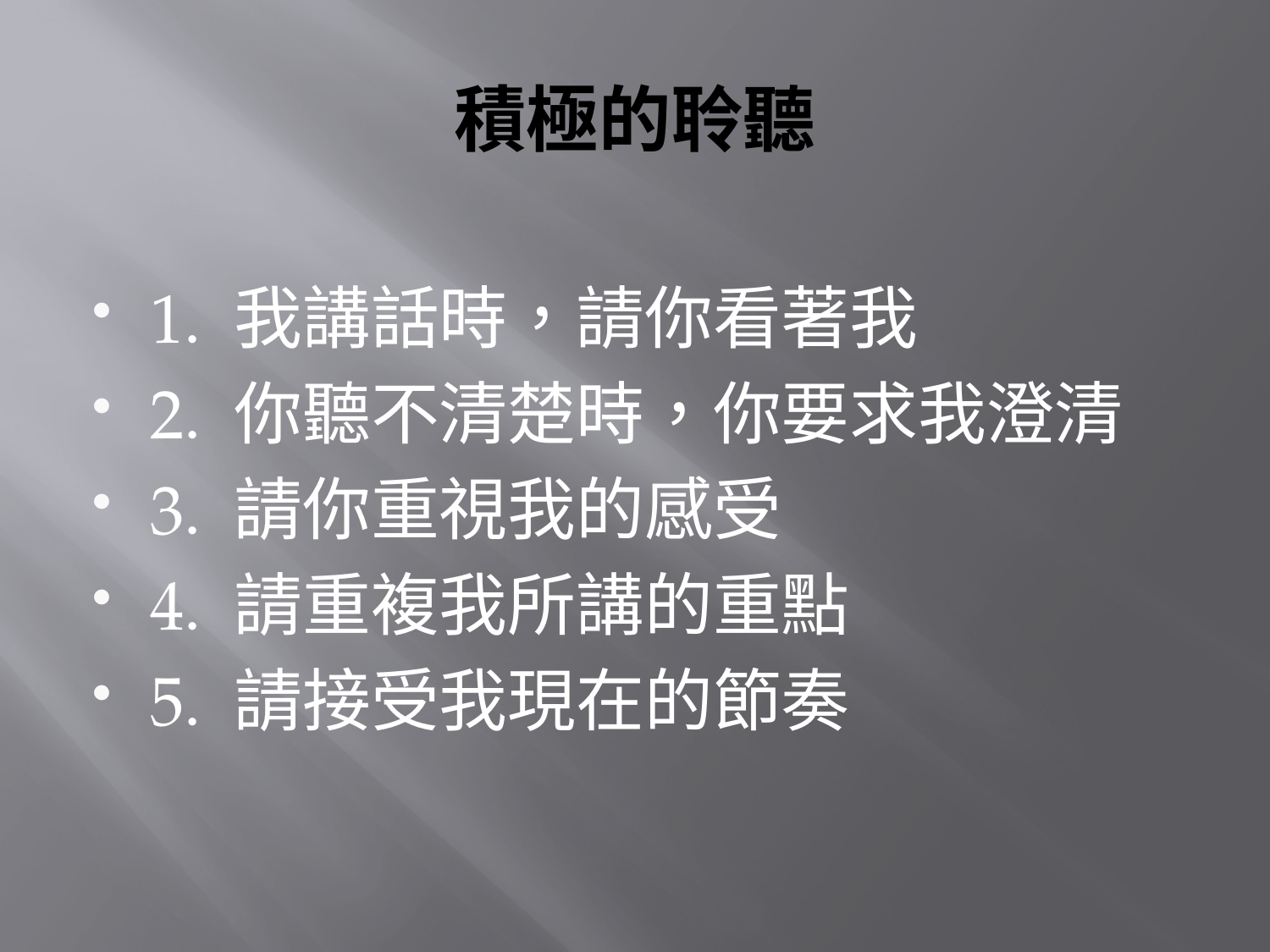

# 積極的聆聽
1. 我講話時，請你看著我
2. 你聽不清楚時，你要求我澄清
3. 請你重視我的感受
4. 請重複我所講的重點
5. 請接受我現在的節奏